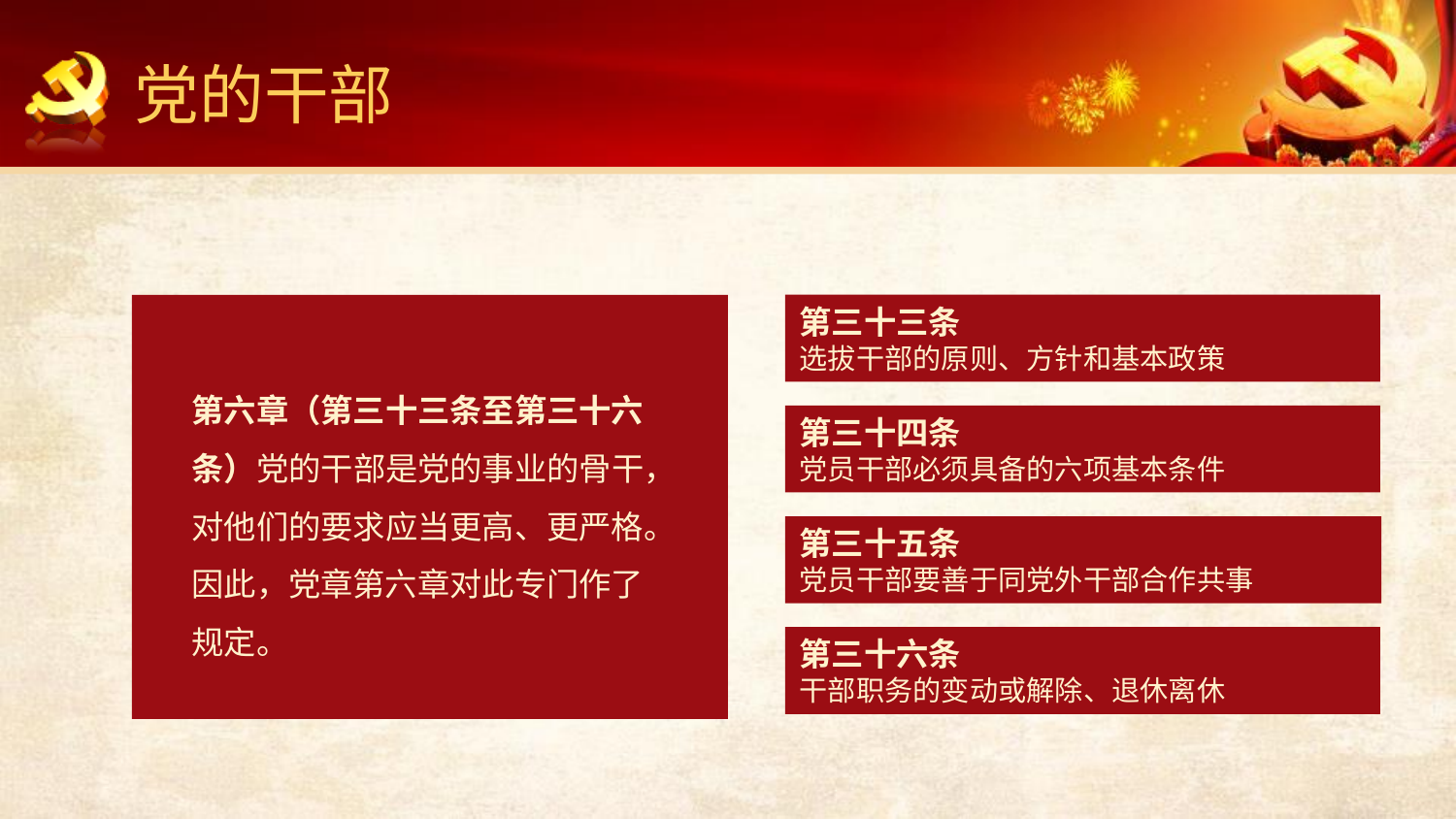

党的干部

第六章（第三十三条至第三十六条）党的干部是党的事业的骨干，对他们的要求应当更高、更严格。因此，党章第六章对此专门作了规定。
第三十三条
选拔干部的原则、方针和基本政策
第三十四条
党员干部必须具备的六项基本条件
第三十五条
党员干部要善于同党外干部合作共事
第三十六条
干部职务的变动或解除、退休离休